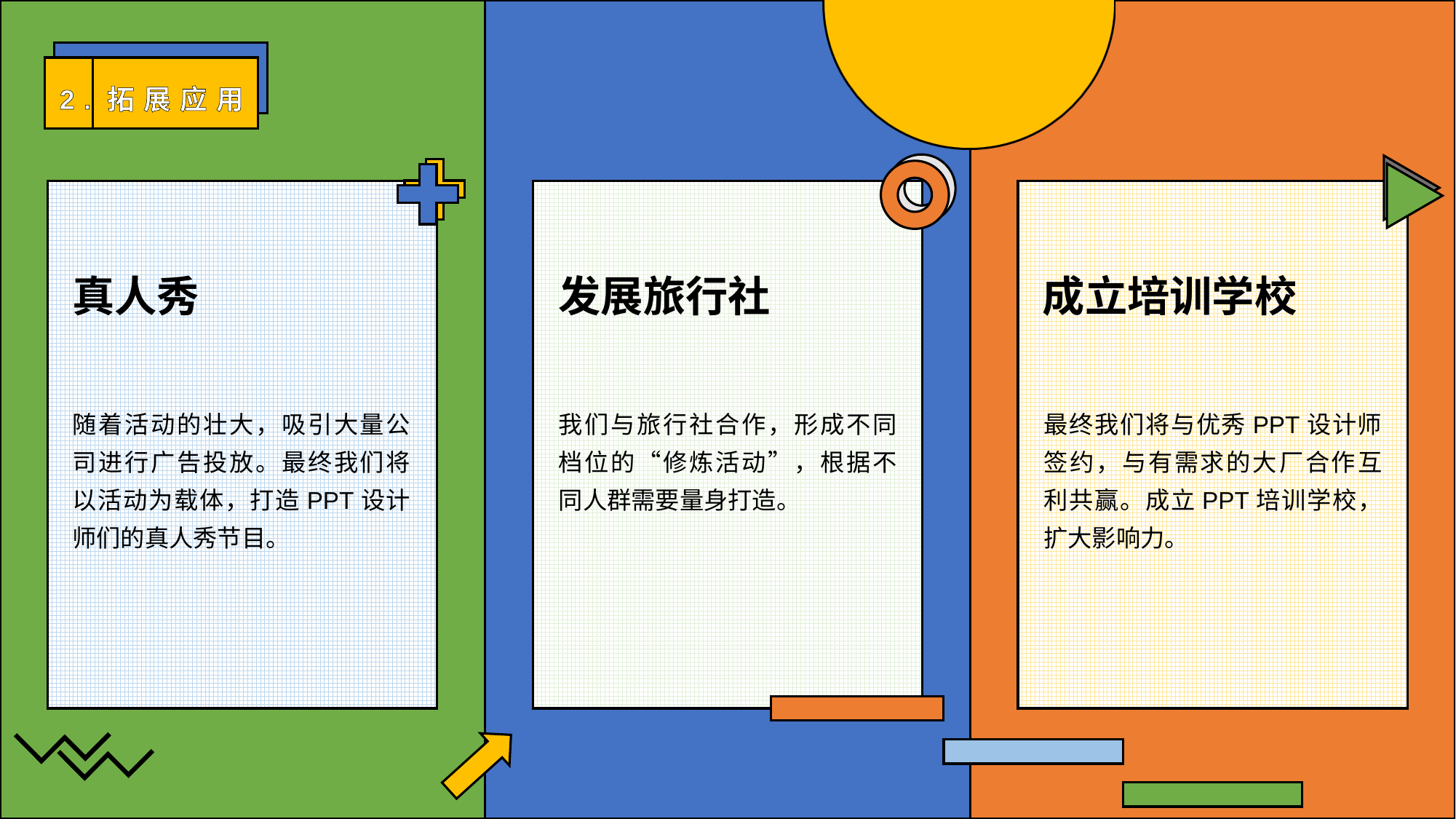

2.拓展应用
真人秀
发展旅行社
成立培训学校
随着活动的壮大，吸引大量公司进行广告投放。最终我们将以活动为载体，打造PPT设计师们的真人秀节目。
我们与旅行社合作，形成不同档位的“修炼活动”，根据不同人群需要量身打造。
最终我们将与优秀PPT设计师签约，与有需求的大厂合作互利共赢。成立PPT培训学校，扩大影响力。